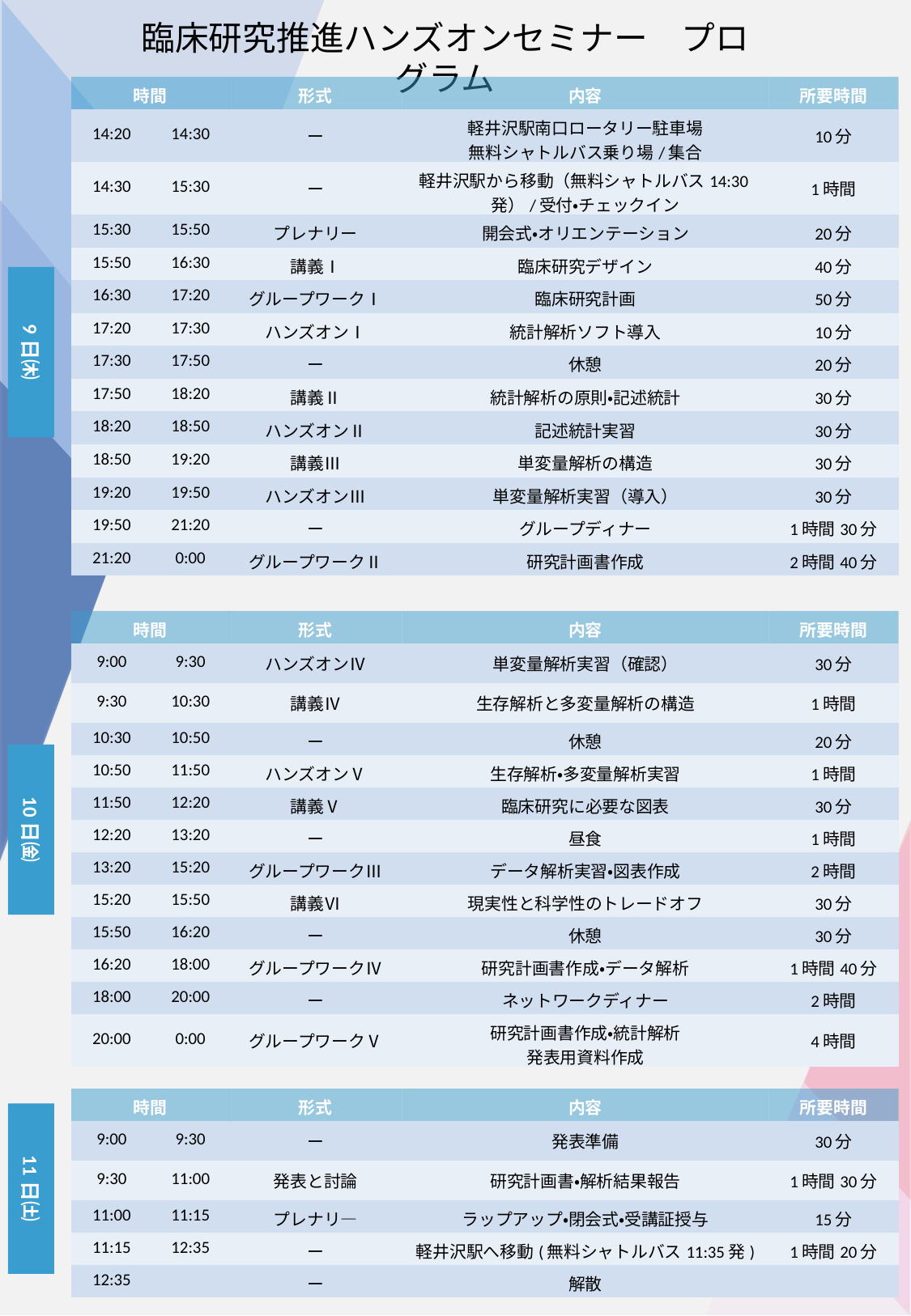

臨床研究推進ハンズオンセミナー　プログラム
| 時間 |  | 形式 | 内容 | 所要時間 |
| --- | --- | --- | --- | --- |
| 14:20 | 14:30 | ー | 軽井沢駅南口ロータリー駐車場 無料シャトルバス乗り場/集合 | 10分 |
| 14:30 | 15:30 | ー | 軽井沢駅から移動（無料シャトルバス14:30発）/受付・チェックイン | 1時間 |
| 15:30 | 15:50 | プレナリー | 開会式・オリエンテーション | 20分 |
| 15:50 | 16:30 | 講義Ⅰ | 臨床研究デザイン | 40分 |
| 16:30 | 17:20 | グループワークⅠ | 臨床研究計画 | 50分 |
| 17:20 | 17:30 | ハンズオンⅠ | 統計解析ソフト導入 | 10分 |
| 17:30 | 17:50 | ー | 休憩 | 20分 |
| 17:50 | 18:20 | 講義Ⅱ | 統計解析の原則・記述統計 | 30分 |
| 18:20 | 18:50 | ハンズオンⅡ | 記述統計実習 | 30分 |
| 18:50 | 19:20 | 講義Ⅲ | 単変量解析の構造 | 30分 |
| 19:20 | 19:50 | ハンズオンⅢ | 単変量解析実習（導入） | 30分 |
| 19:50 | 21:20 | ー | グループディナー | 1時間30分 |
| 21:20 | 0:00 | グループワークⅡ | 研究計画書作成 | 2時間40分 |
9日㈭
| 時間 |  | 形式 | 内容 | 所要時間 |
| --- | --- | --- | --- | --- |
| 9:00 | 9:30 | ハンズオンⅣ | 単変量解析実習（確認） | 30分 |
| 9:30 | 10:30 | 講義Ⅳ | 生存解析と多変量解析の構造 | 1時間 |
| 10:30 | 10:50 | ー | 休憩 | 20分 |
| 10:50 | 11:50 | ハンズオンⅤ | 生存解析・多変量解析実習 | 1時間 |
| 11:50 | 12:20 | 講義Ⅴ | 臨床研究に必要な図表 | 30分 |
| 12:20 | 13:20 | ー | 昼食 | 1時間 |
| 13:20 | 15:20 | グループワークⅢ | データ解析実習・図表作成 | 2時間 |
| 15:20 | 15:50 | 講義Ⅵ | 現実性と科学性のトレードオフ | 30分 |
| 15:50 | 16:20 | ー | 休憩 | 30分 |
| 16:20 | 18:00 | グループワークⅣ | 研究計画書作成・データ解析 | 1時間40分 |
| 18:00 | 20:00 | ー | ネットワークディナー | 2時間 |
| 20:00 | 0:00 | グループワークⅤ | 研究計画書作成・統計解析 発表用資料作成 | 4時間 |
10日㈮
| 時間 |  | 形式 | 内容 | 所要時間 |
| --- | --- | --- | --- | --- |
| 9:00 | 9:30 | ー | 発表準備 | 30分 |
| 9:30 | 11:00 | 発表と討論 | 研究計画書・解析結果報告 | 1時間30分 |
| 11:00 | 11:15 | プレナリ― | ラップアップ・閉会式・受講証授与 | 15分 |
| 11:15 | 12:35 | ー | 軽井沢駅へ移動(無料シャトルバス11:35発) | 1時間20分 |
| 12:35 |  | ー | 解散 |  |
11日㈯